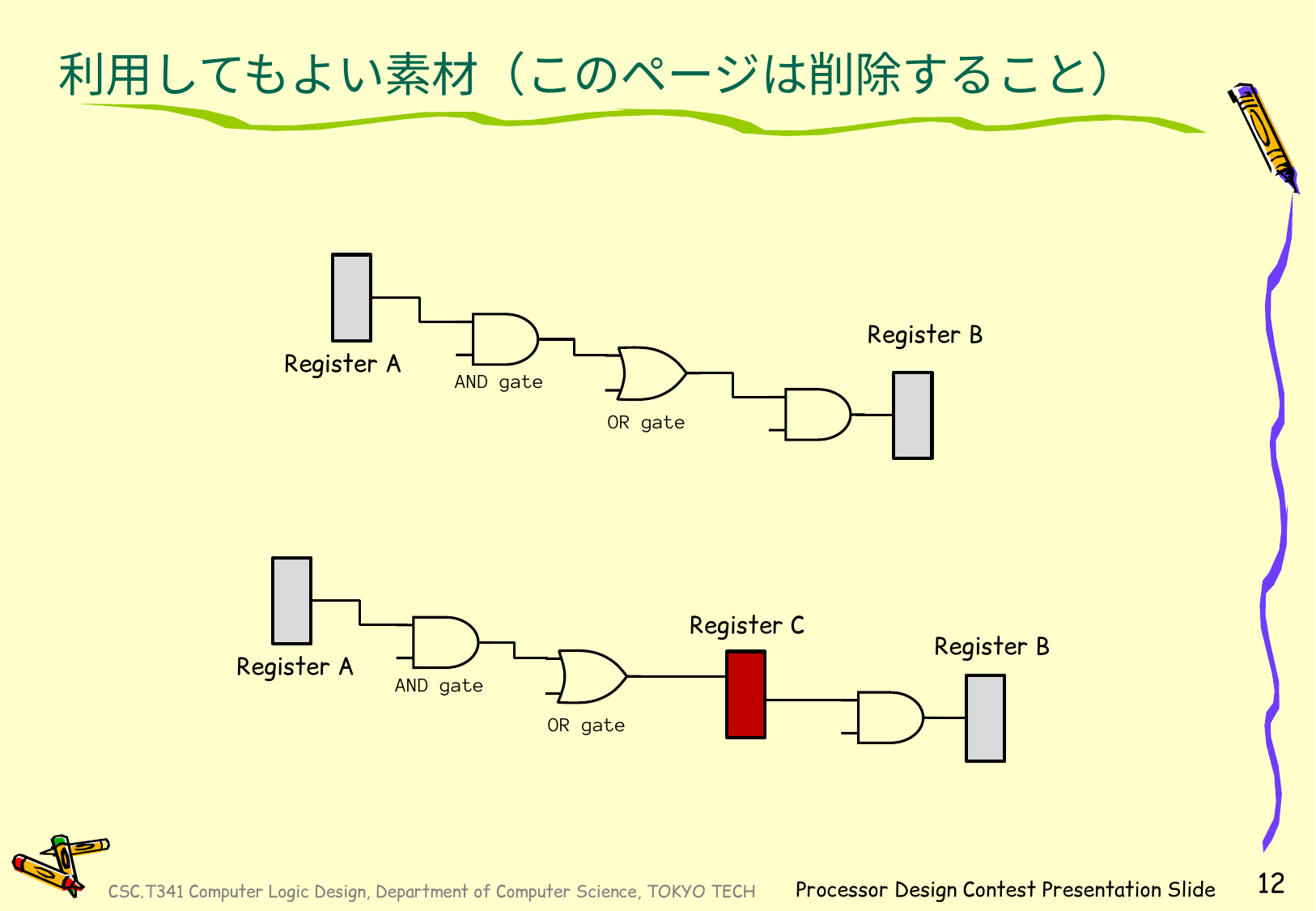

# 利用してもよい素材（このページは削除すること）

Register B

Register A

AND gate

OR gate

Register C

Register B
Register A

AND gate

OR gate
12
Processor Design Contest Presentation Slide